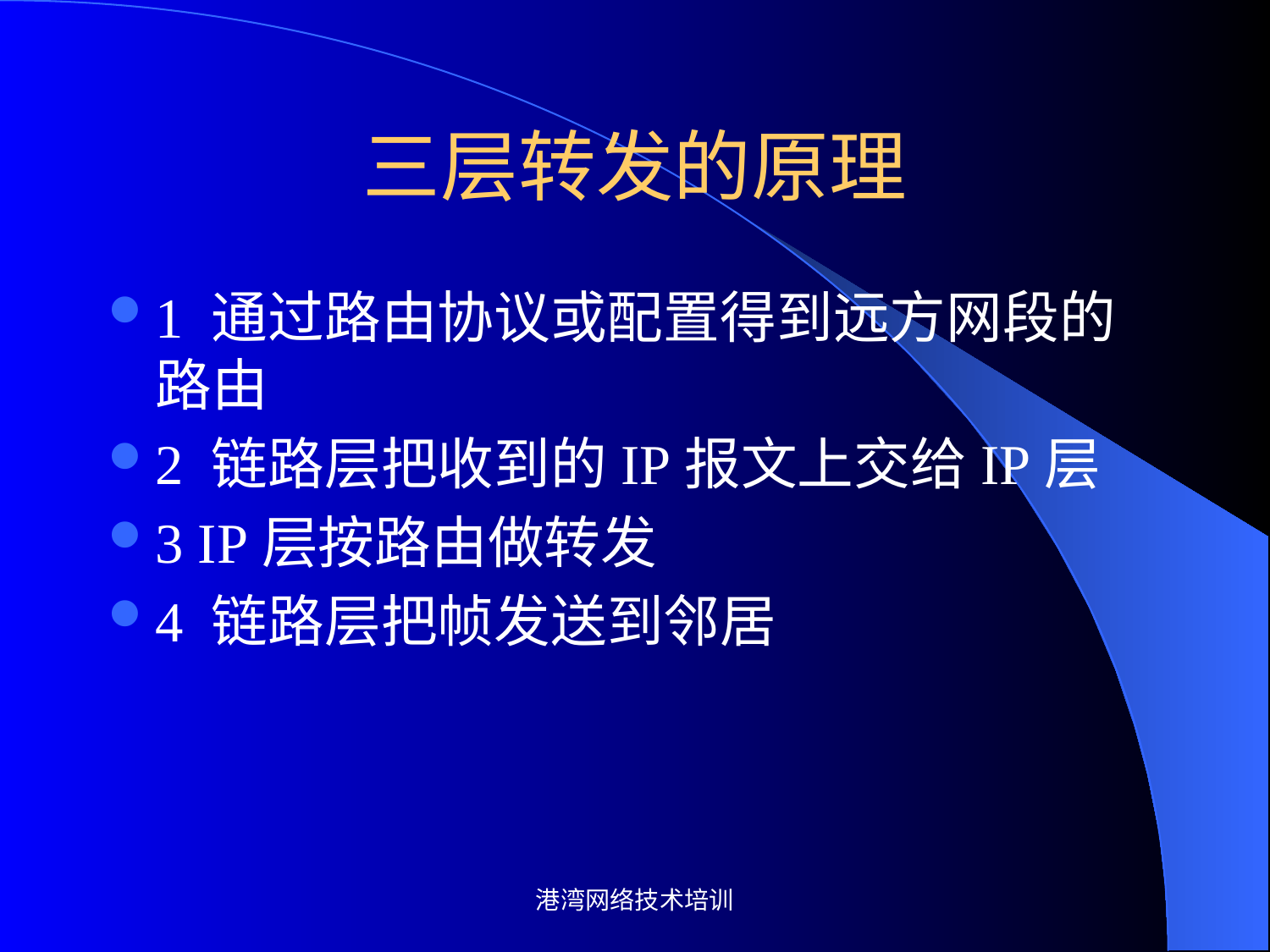

# 三层转发的原理
1 通过路由协议或配置得到远方网段的路由
2 链路层把收到的IP报文上交给IP层
3 IP层按路由做转发
4 链路层把帧发送到邻居

港湾网络技术培训
46